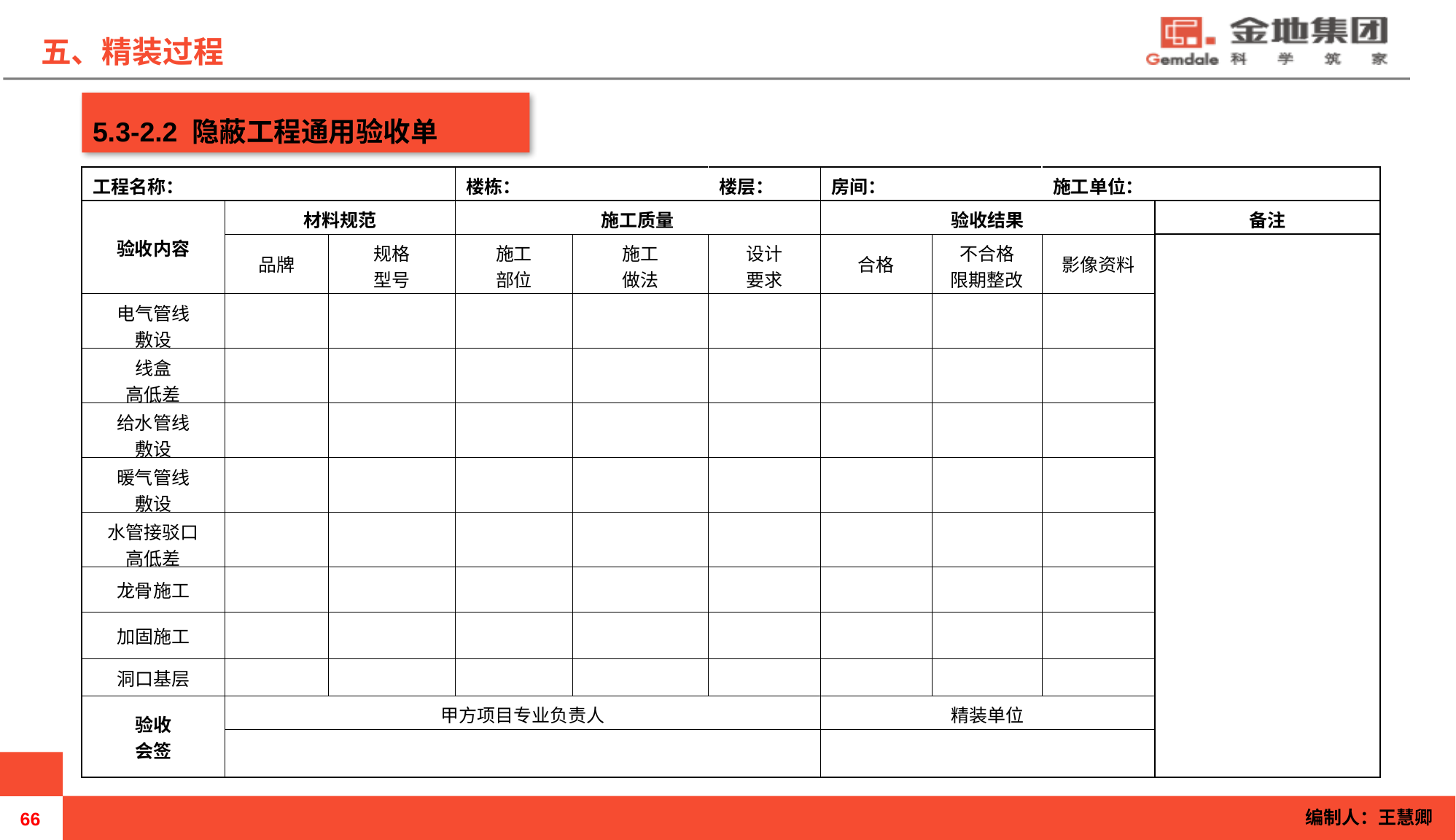

五、精装过程
5.3-2.2 隐蔽工程通用验收单
| 工程名称： |  |  | 楼栋： |  | 楼层： | 房间： |  | 施工单位： |  |
| --- | --- | --- | --- | --- | --- | --- | --- | --- | --- |
| 验收内容 | 材料规范 |  | 施工质量 |  |  | 验收结果 |  |  | 备注 |
|  | 品牌 | 规格 型号 | 施工 部位 | 施工 做法 | 设计 要求 | 合格 | 不合格 限期整改 | 影像资料 |  |
| 电气管线 敷设 |  |  |  |  |  |  |  |  |  |
| 线盒 高低差 |  |  |  |  |  |  |  |  |  |
| 给水管线 敷设 |  |  |  |  |  |  |  |  |  |
| 暖气管线 敷设 |  |  |  |  |  |  |  |  |  |
| 水管接驳口 高低差 |  |  |  |  |  |  |  |  |  |
| 龙骨施工 |  |  |  |  |  |  |  |  |  |
| 加固施工 |  |  |  |  |  |  |  |  |  |
| 洞口基层 |  |  |  |  |  |  |  |  |  |
| 验收 会签 | 甲方项目专业负责人 |  |  |  |  | 精装单位 |  |  |  |
|  |  |  |  |  |  |  |  |  |  |
编制人：王慧卿